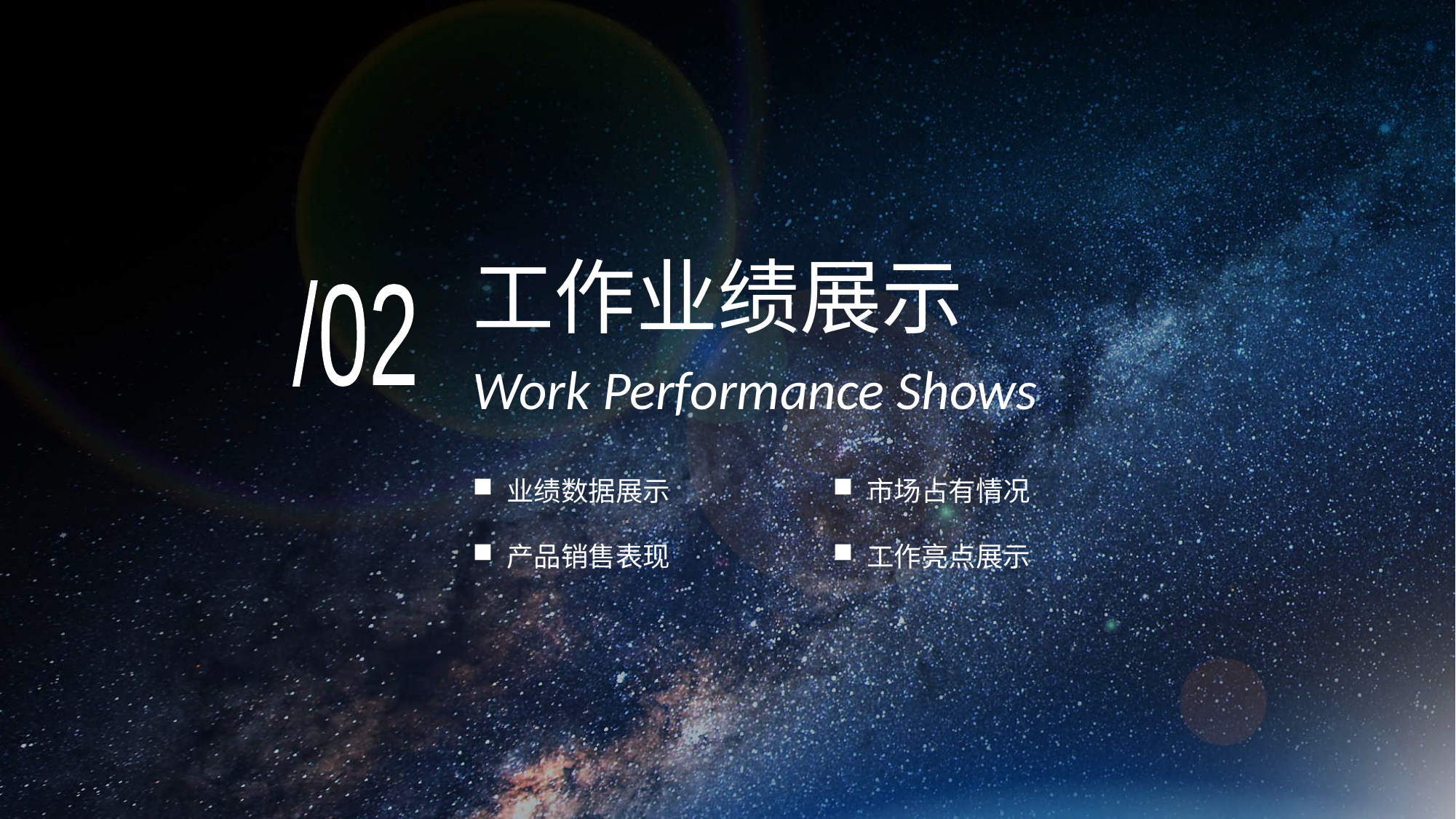

工作业绩展示
Work Performance Shows
/02
业绩数据展示
产品销售表现
市场占有情况
工作亮点展示